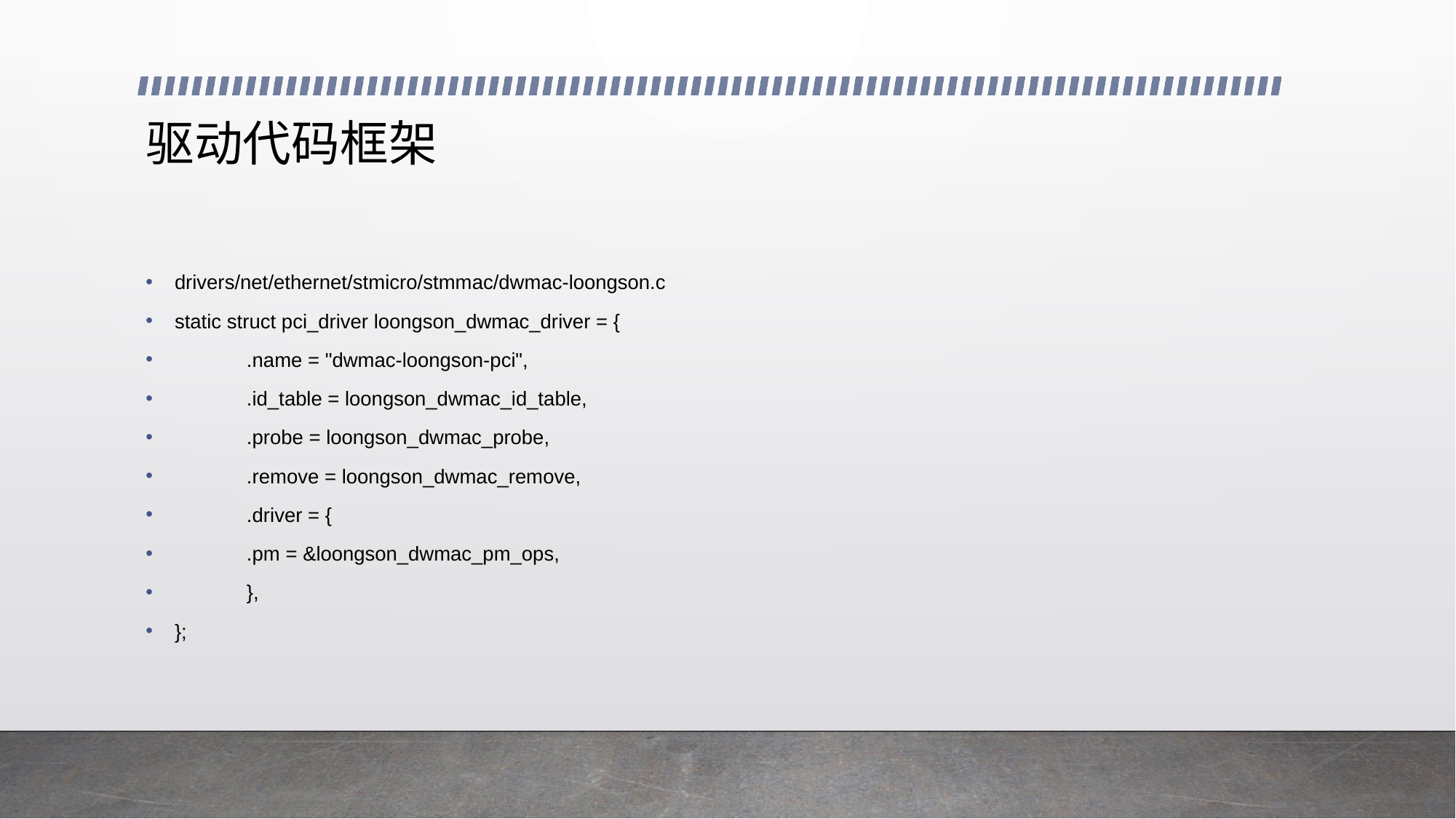

# 驱动代码框架
drivers/net/ethernet/stmicro/stmmac/dwmac-loongson.c
static struct pci_driver loongson_dwmac_driver = {
	.name = "dwmac-loongson-pci",
	.id_table = loongson_dwmac_id_table,
	.probe = loongson_dwmac_probe,
	.remove = loongson_dwmac_remove,
	.driver = {
		.pm = &loongson_dwmac_pm_ops,
	},
};